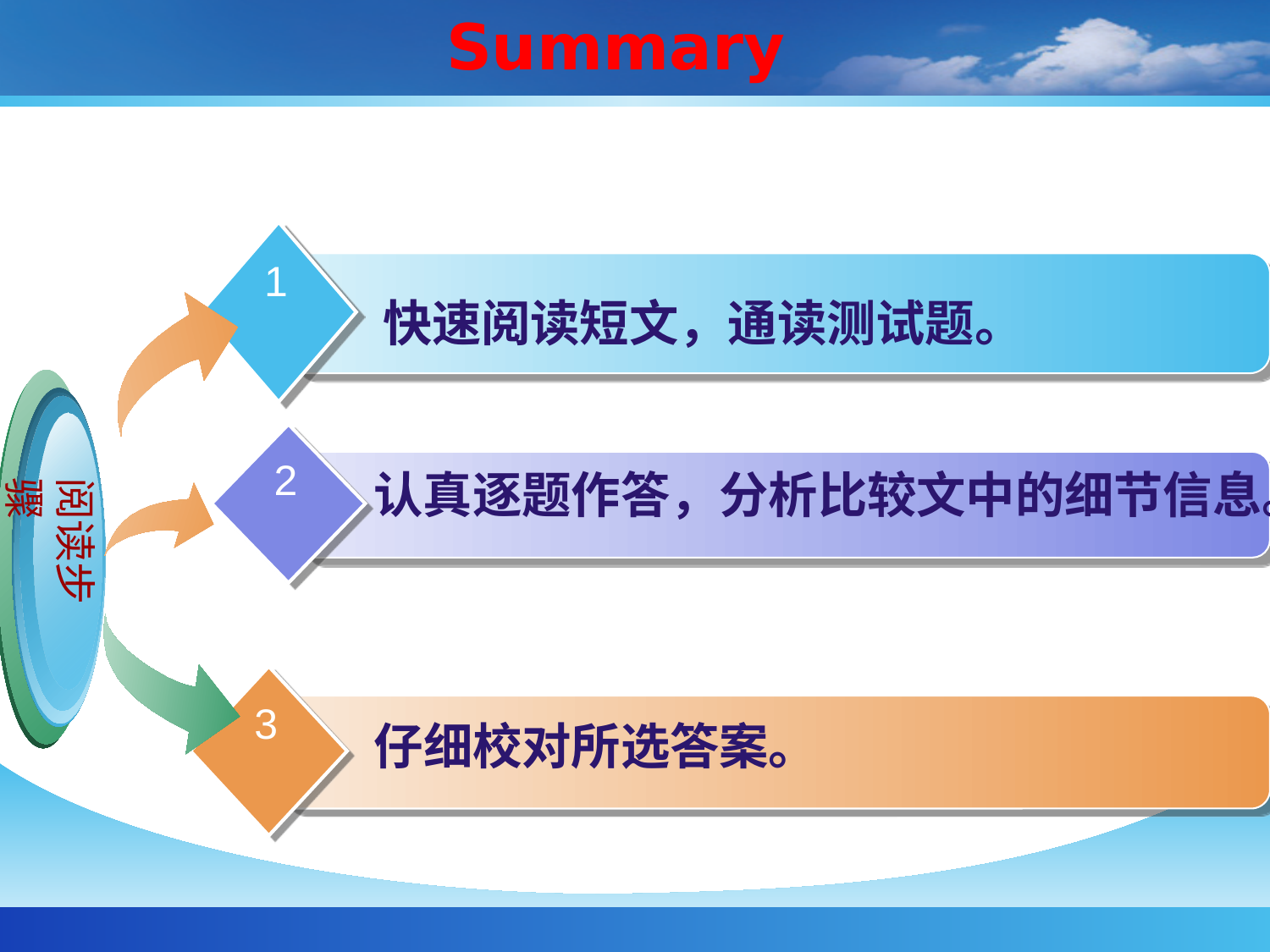

Summary

1

快速阅读短文，通读测试题。

2

 认真逐题作答，分析比较文中的细节信息。
阅读步骤

3

 仔细校对所选答案。
18